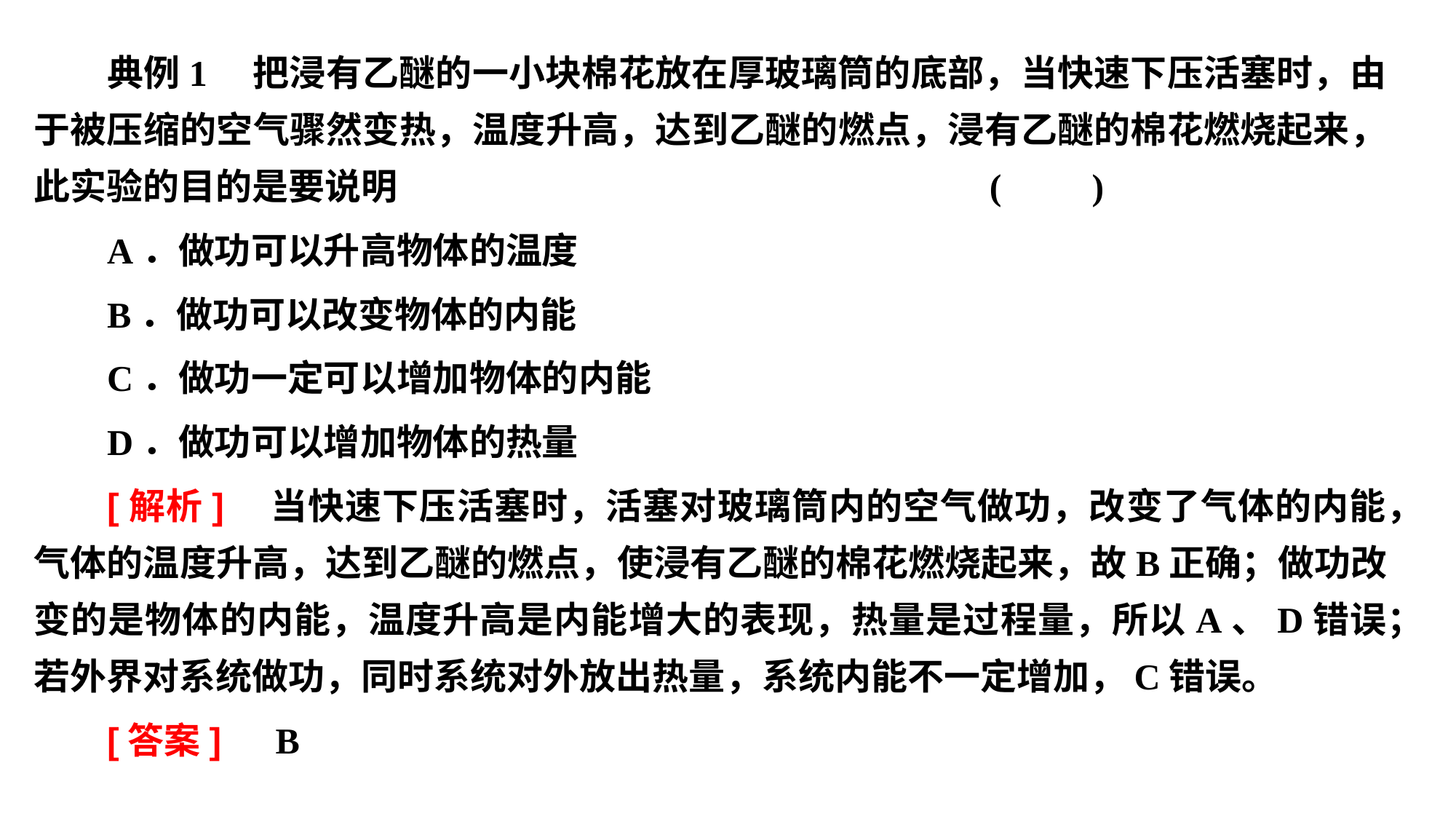

典例1　把浸有乙醚的一小块棉花放在厚玻璃筒的底部，当快速下压活塞时，由于被压缩的空气骤然变热，温度升高，达到乙醚的燃点，浸有乙醚的棉花燃烧起来，此实验的目的是要说明					         (　　)
A．做功可以升高物体的温度
B．做功可以改变物体的内能
C．做功一定可以增加物体的内能
D．做功可以增加物体的热量
[解析]　当快速下压活塞时，活塞对玻璃筒内的空气做功，改变了气体的内能，气体的温度升高，达到乙醚的燃点，使浸有乙醚的棉花燃烧起来，故B正确；做功改变的是物体的内能，温度升高是内能增大的表现，热量是过程量，所以A、D错误；若外界对系统做功，同时系统对外放出热量，系统内能不一定增加，C错误。
[答案]　B